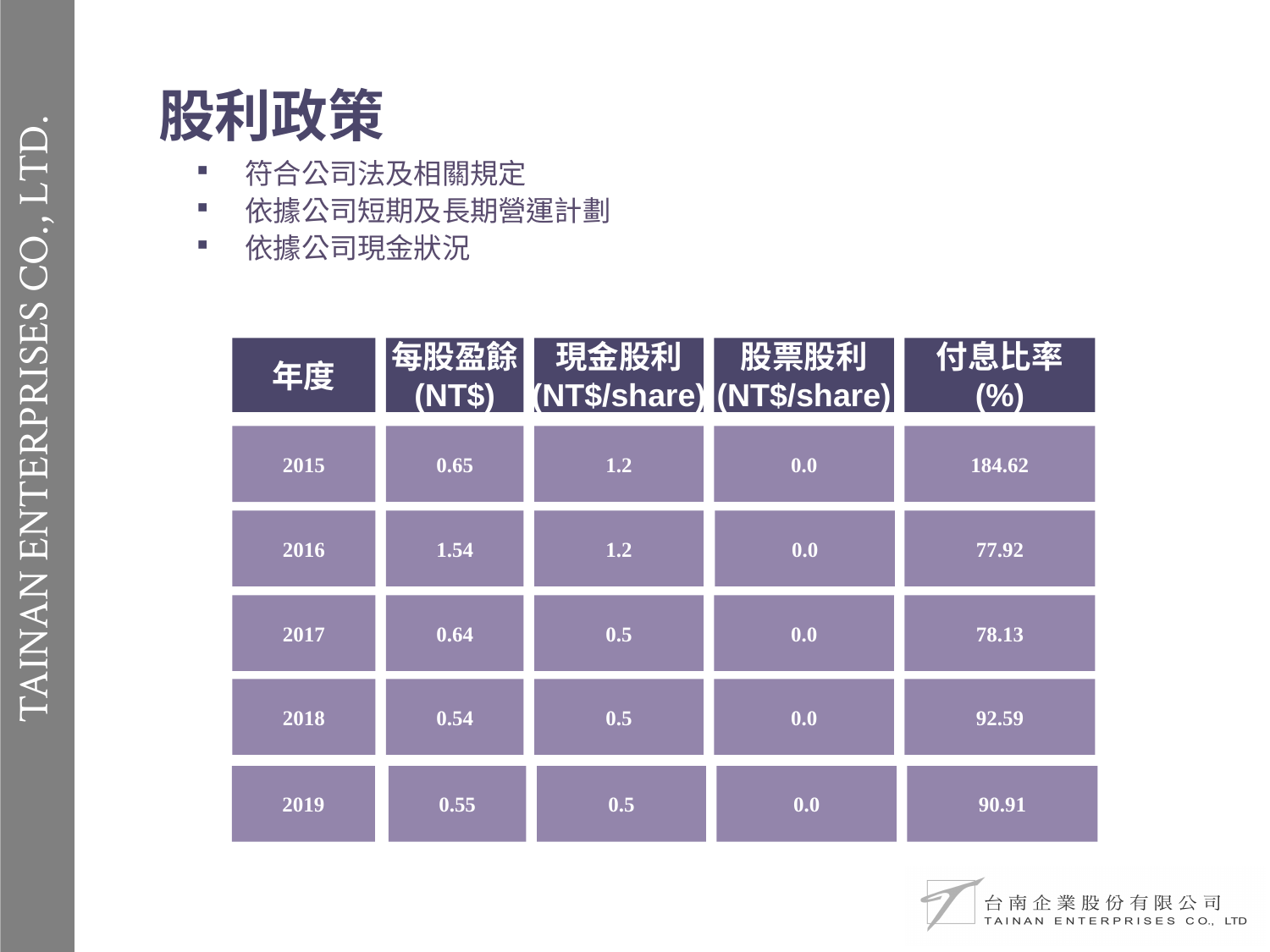

股利政策
符合公司法及相關規定
依據公司短期及長期營運計劃
依據公司現金狀況
年度
每股盈餘
(NT$)
現金股利
(NT$/share)
股票股利
(NT$/share)
付息比率
(%)
2015
0.65
1.2
0.0
184.62
2016
1.54
1.2
0.0
77.92
2017
0.64
0.5
0.0
78.13
2018
0.54
0.5
0.0
92.59
2019
0.55
0.5
0.0
90.91